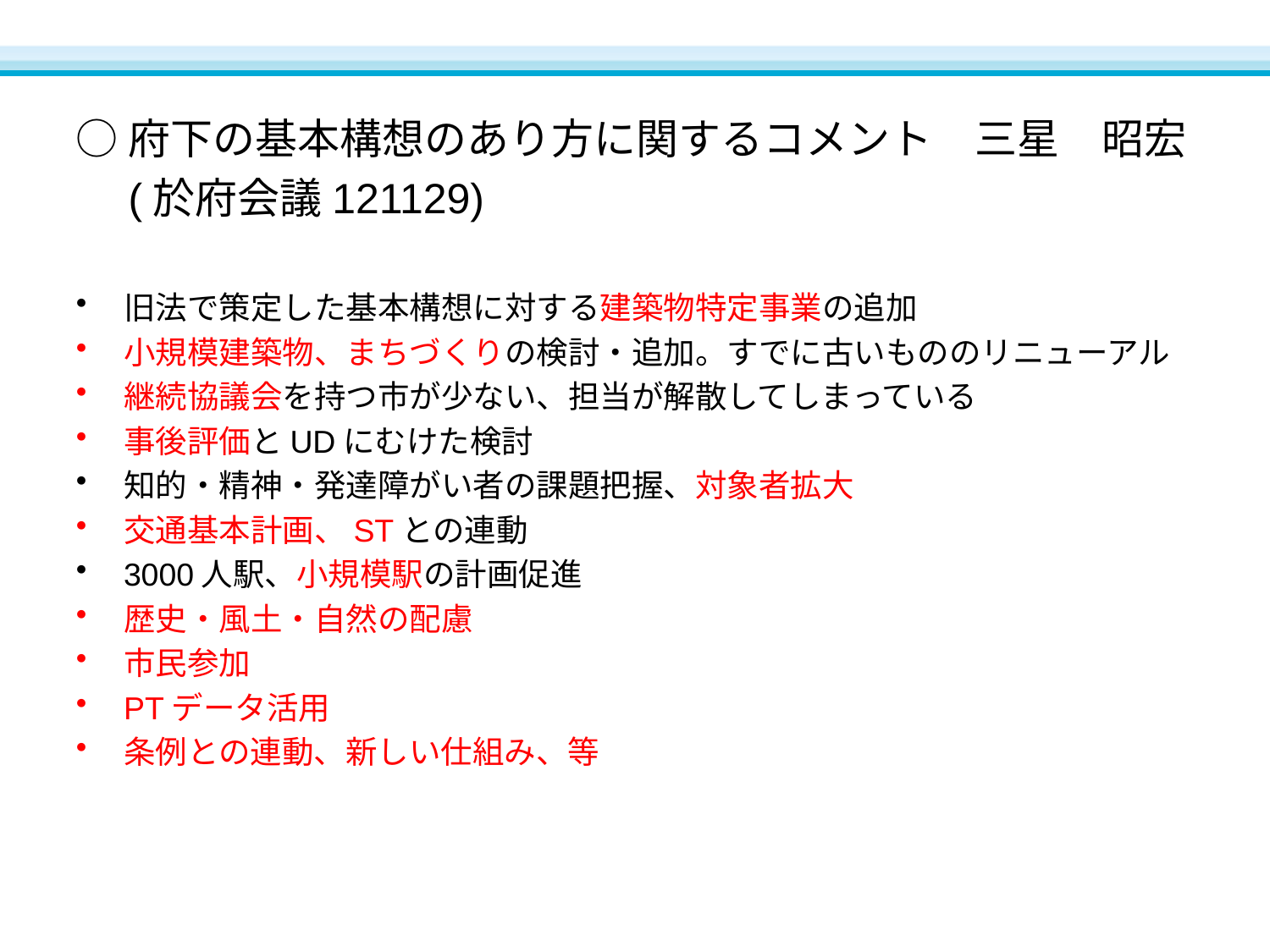

○府下の基本構想のあり方に関するコメント　三星　昭宏
　(於府会議121129)

旧法で策定した基本構想に対する建築物特定事業の追加
小規模建築物、まちづくりの検討・追加。すでに古いもののリニューアル
継続協議会を持つ市が少ない、担当が解散してしまっている
事後評価とUDにむけた検討
知的・精神・発達障がい者の課題把握、対象者拡大
交通基本計画、STとの連動
3000人駅、小規模駅の計画促進
歴史・風土・自然の配慮
市民参加
PTデータ活用
条例との連動、新しい仕組み、等